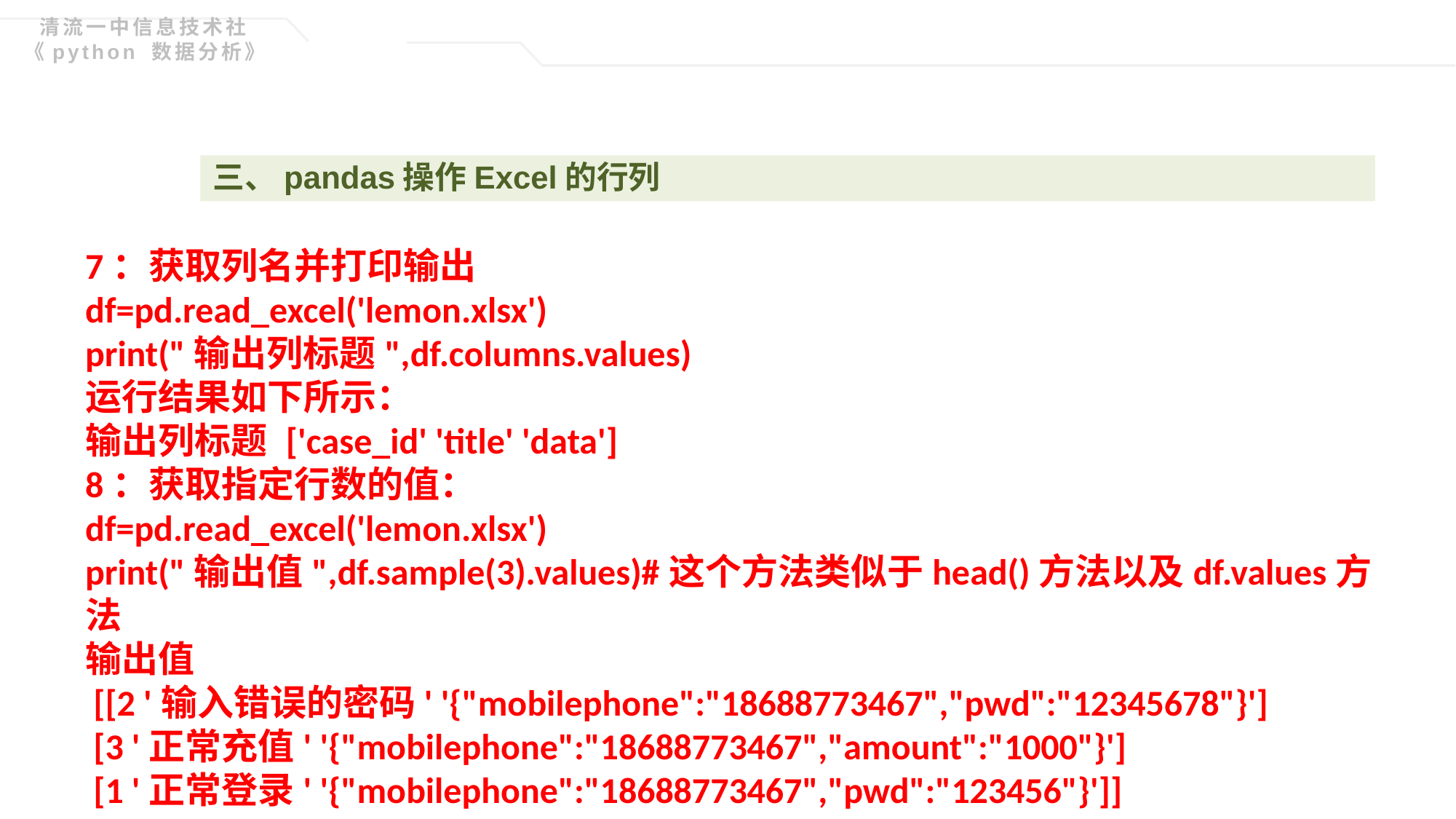

清流一中信息技术社《python 数据分析》
三、pandas操作Excel的行列
4.1.4

7：获取列名并打印输出
df=pd.read_excel('lemon.xlsx')
print("输出列标题",df.columns.values)
运行结果如下所示：
输出列标题 ['case_id' 'title' 'data']
8：获取指定行数的值：
df=pd.read_excel('lemon.xlsx')
print("输出值",df.sample(3).values)#这个方法类似于head()方法以及df.values方法
输出值
 [[2 '输入错误的密码' '{"mobilephone":"18688773467","pwd":"12345678"}']
 [3 '正常充值' '{"mobilephone":"18688773467","amount":"1000"}']
 [1 '正常登录' '{"mobilephone":"18688773467","pwd":"123456"}']]